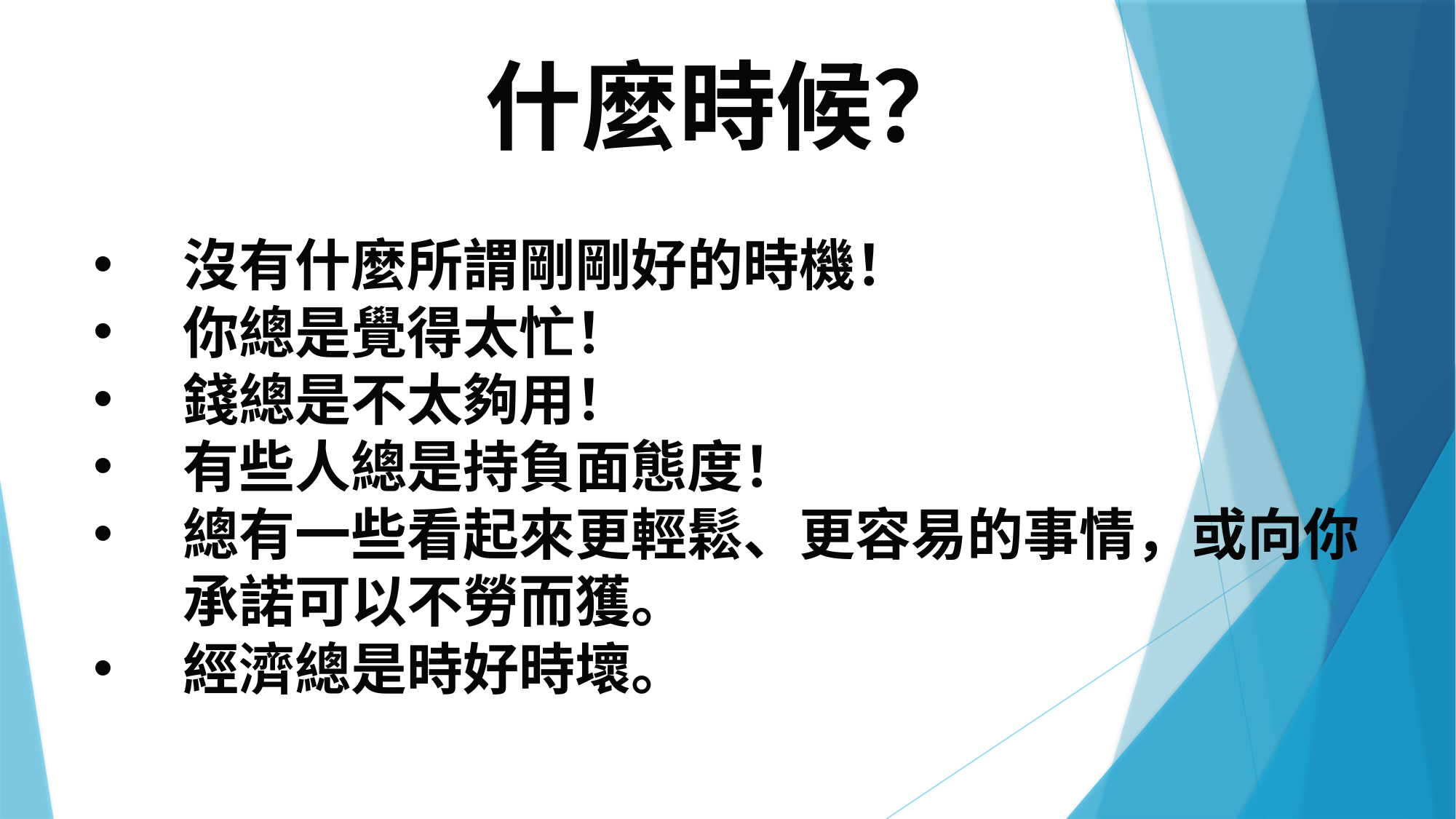

什麼時候？

沒有什麼所謂剛剛好的時機！
你總是覺得太忙！
錢總是不太夠用！
有些人總是持負面態度！
總有一些看起來更輕鬆、更容易的事情，或向你承諾可以不勞而獲。
經濟總是時好時壞。